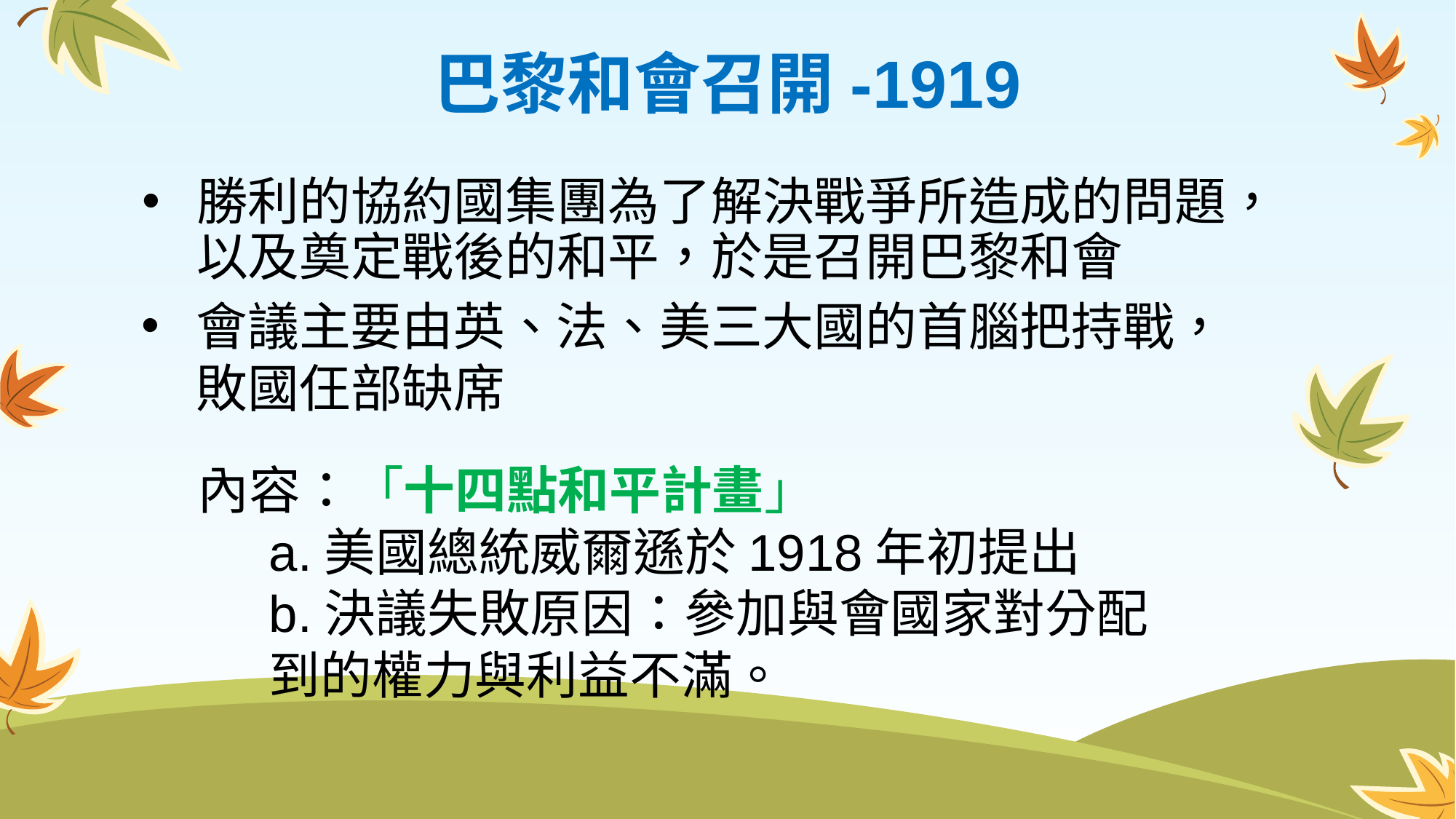

巴黎和會召開-1919
# 勝利的協約國集團為了解決戰爭所造成的問題，以及奠定戰後的和平，於是召開巴黎和會

會議主要由英、法、美三大國的首腦把持戰，敗國仼部缺席
     內容：「十四點和平計畫」
           a.美國總統威爾遜於1918年初提出
           b.決議失敗原因：參加與會國家對分配
           到的權力與利益不滿。